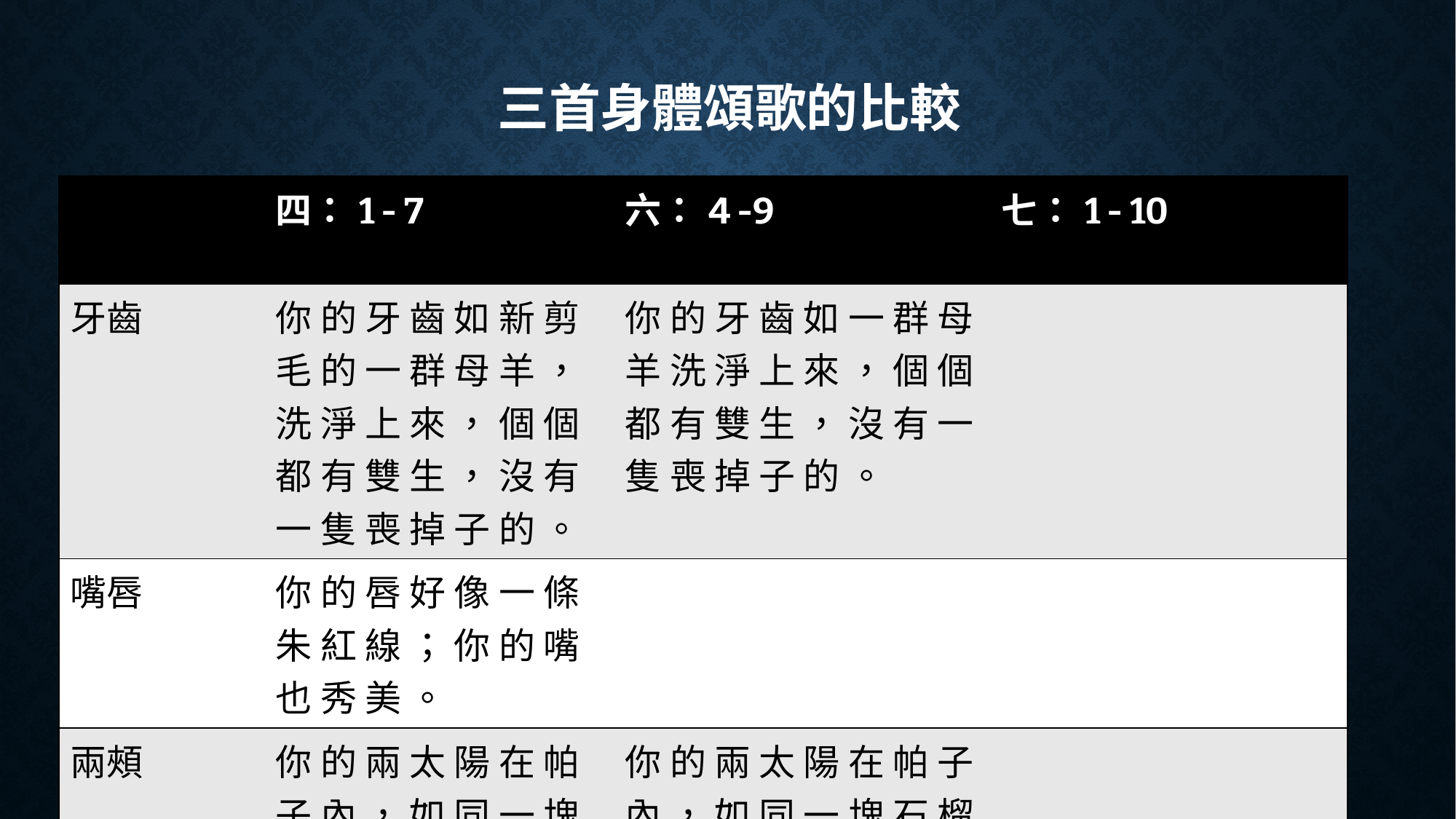

# 三首身體頌歌的比較
|  | 四：1 - 7 | 六：4 -9 | 七：1 - 10 |
| --- | --- | --- | --- |
| 牙齒 | 你 的 牙 齒 如 新 剪 毛 的 一 群 母 羊 ， 洗 淨 上 來 ， 個 個 都 有 雙 生 ， 沒 有 一 隻 喪 掉 子 的 。 | 你 的 牙 齒 如 一 群 母 羊 洗 淨 上 來 ， 個 個 都 有 雙 生 ， 沒 有 一 隻 喪 掉 子 的 。 |  |
| 嘴唇 | 你 的 唇 好 像 一 條 朱 紅 線 ； 你 的 嘴 也 秀 美 。 |  |  |
| 兩頰 | 你 的 兩 太 陽 在 帕 子 內 ， 如 同 一 塊 石 榴 。 | 你 的 兩 太 陽 在 帕 子 內 ， 如 同 一 塊 石 榴 。 |  |